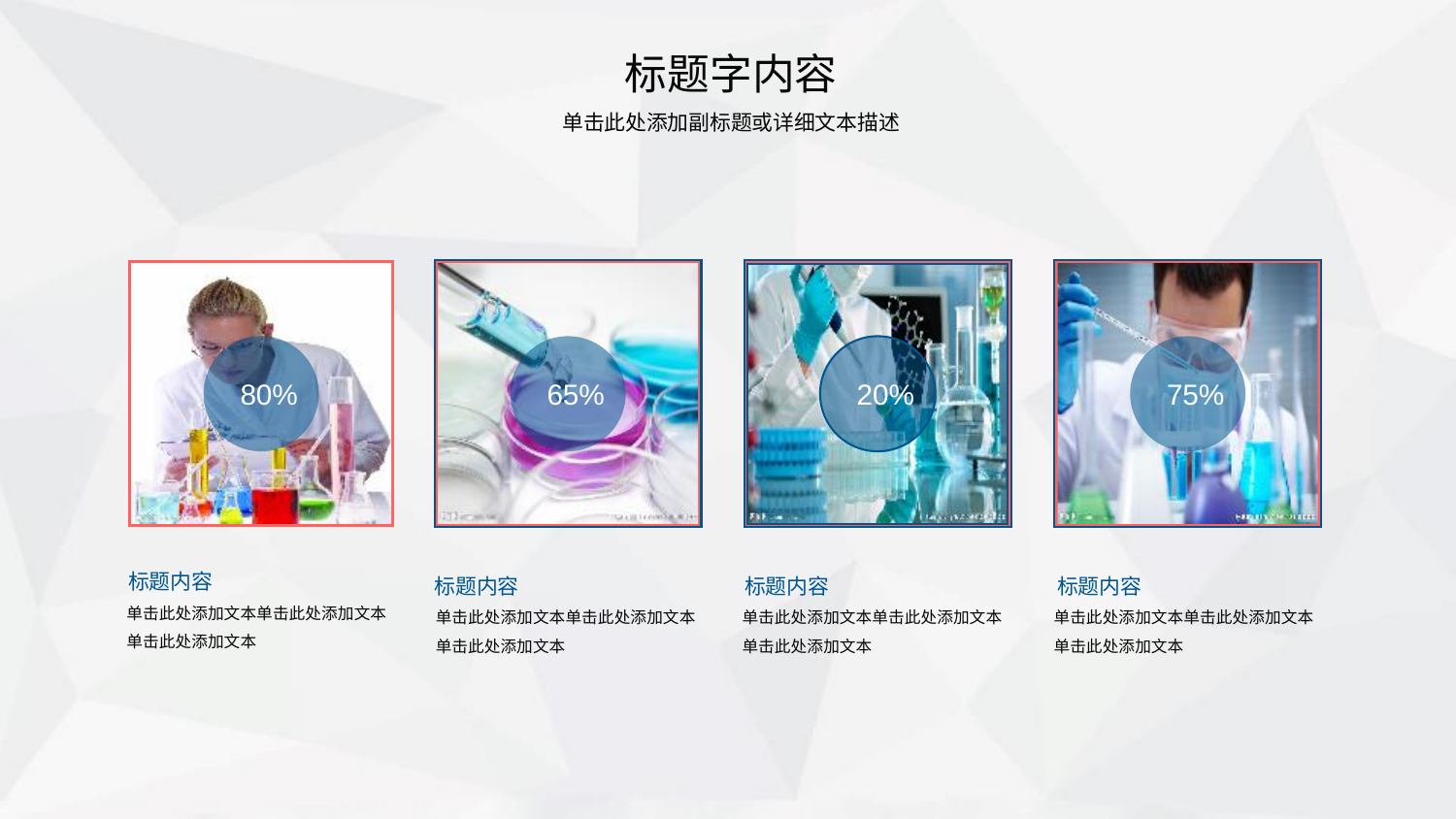

标题字内容
单击此处添加副标题或详细文本描述

80%

65%

20%

75%
标题内容
单击此处添加文本单击此处添加文本单击此处添加文本
标题内容
单击此处添加文本单击此处添加文本单击此处添加文本
标题内容
单击此处添加文本单击此处添加文本单击此处添加文本
标题内容
单击此处添加文本单击此处添加文本单击此处添加文本